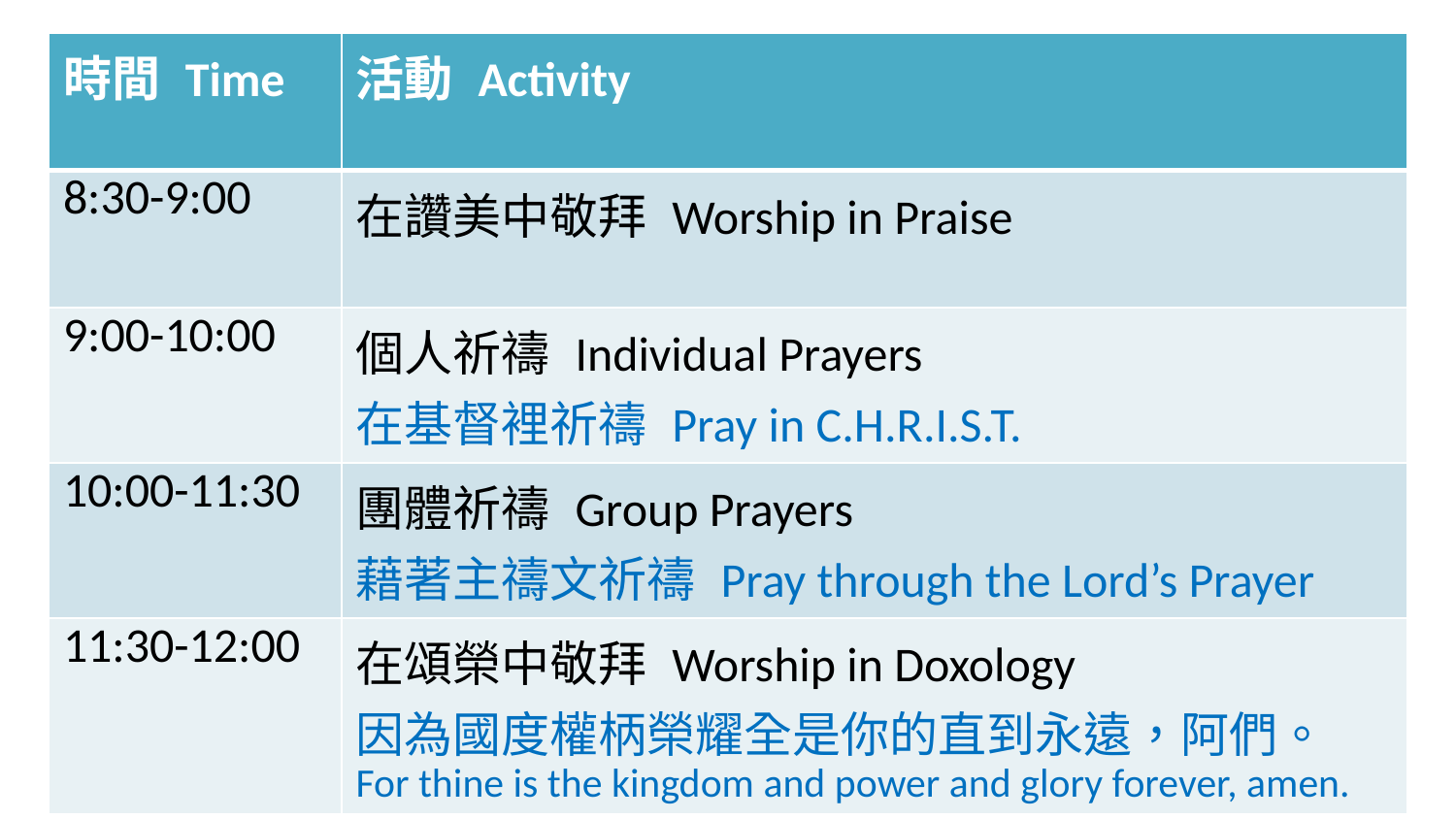

| 時間 Time | 活動 Activity |
| --- | --- |
| 8:30-9:00 | 在讚美中敬拜 Worship in Praise |
| 9:00-10:00 | 個人祈禱 Individual Prayers 在基督裡祈禱 Pray in C.H.R.I.S.T. |
| 10:00-11:30 | 團體祈禱 Group Prayers 藉著主禱文祈禱 Pray through the Lord’s Prayer |
| 11:30-12:00 | 在頌榮中敬拜 Worship in Doxology 因為國度權柄榮耀全是你的直到永遠，阿們。 For thine is the kingdom and power and glory forever, amen. |